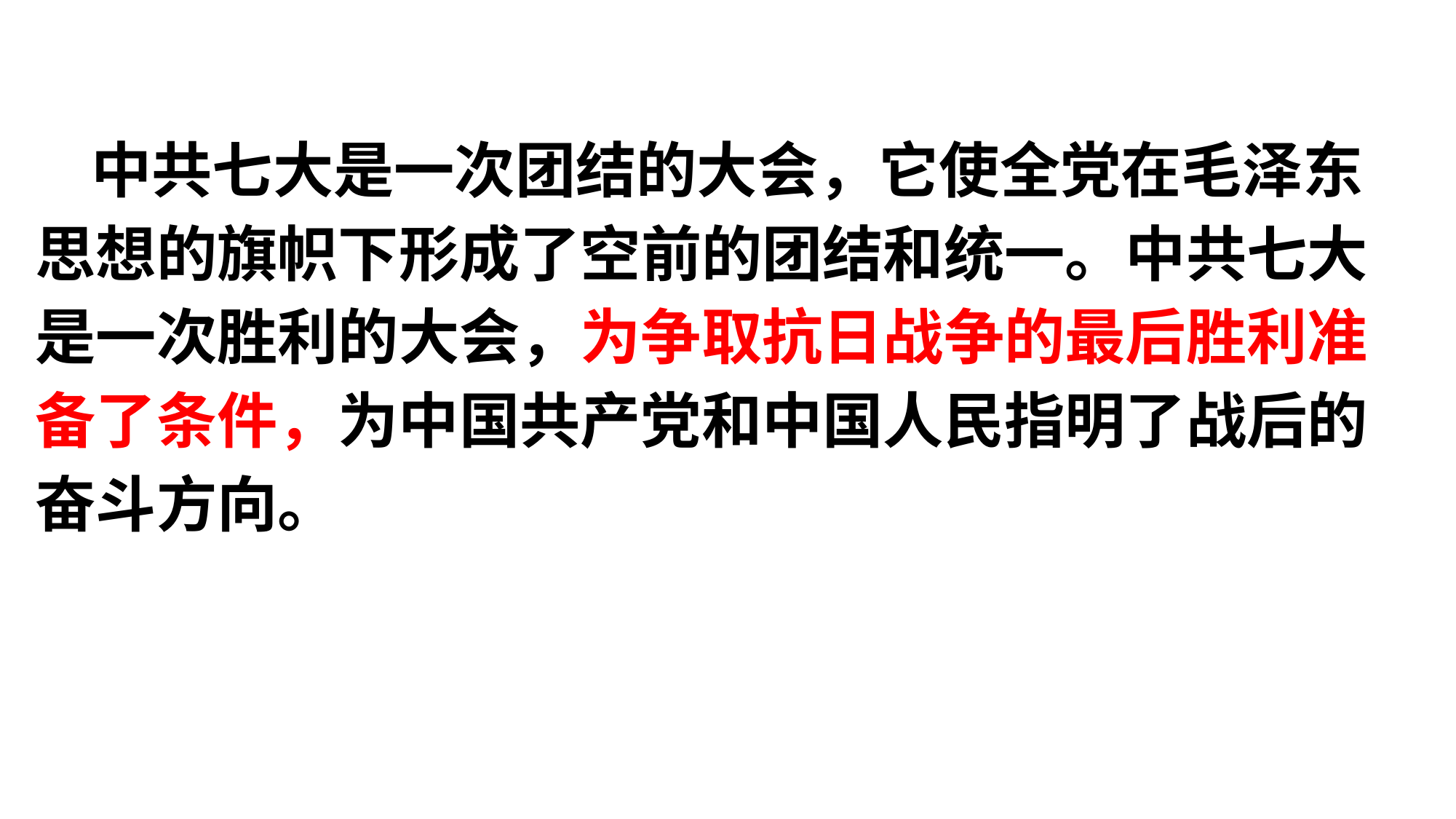

中共七大是一次团结的大会，它使全党在毛泽东思想的旗帜下形成了空前的团结和统一。中共七大是一次胜利的大会，为争取抗日战争的最后胜利准备了条件，为中国共产党和中国人民指明了战后的奋斗方向。